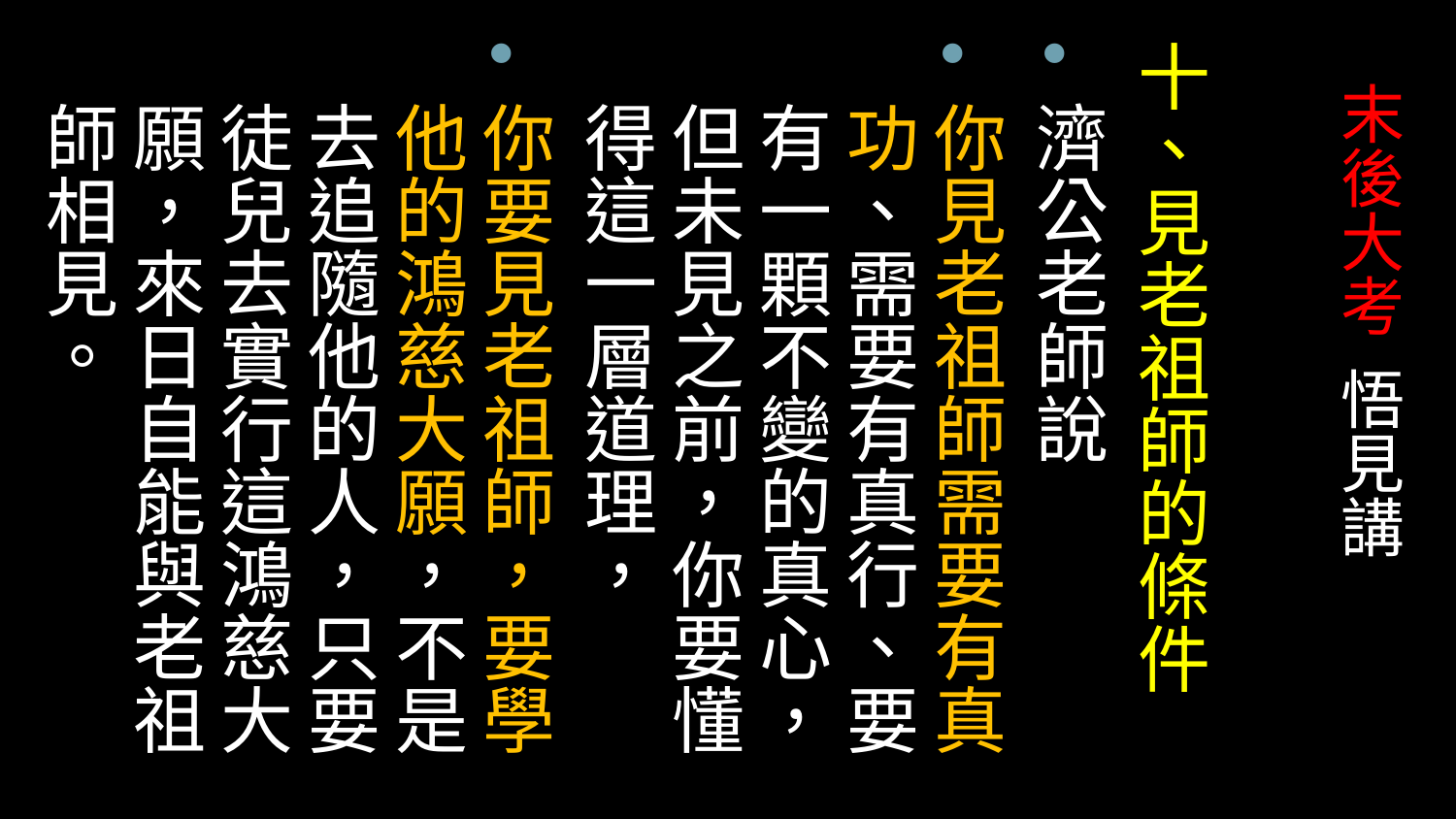

十、見老祖師的條件
濟公老師說
你見老祖師需要有真功、需要有真行、要有一顆不變的真心，但未見之前，你要懂得這一層道理，
你要見老祖師，要學他的鴻慈大願，不是去追隨他的人，只要徒兒去實行這鴻慈大願，來日自能與老祖師相見。
# 末後大考  悟見講